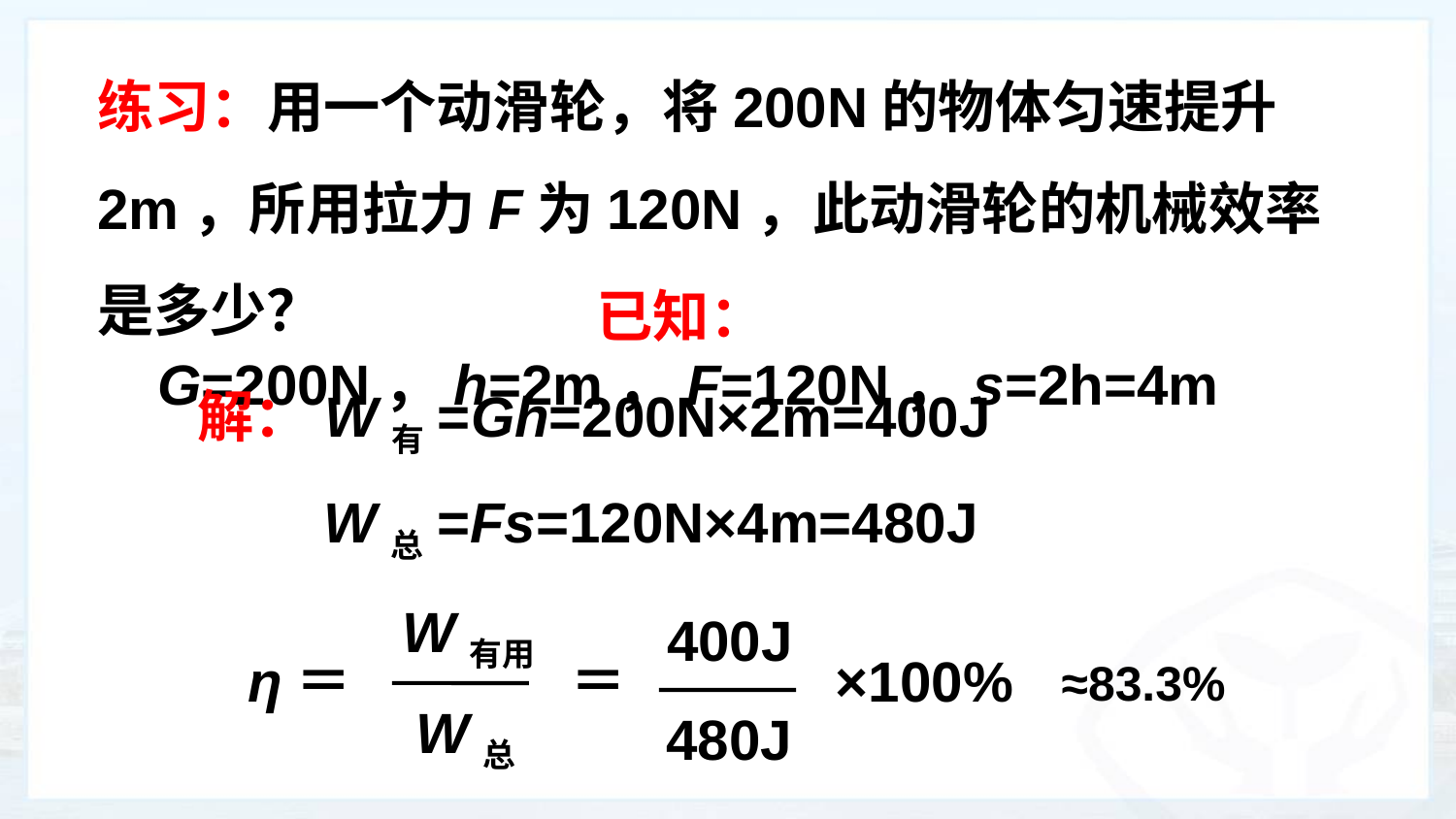

练习：用一个动滑轮，将200N的物体匀速提升2m，所用拉力F为120N，此动滑轮的机械效率是多少？
已知：G=200N，h=2m，F=120N，s=2h=4m
解：W有=Gh=200N×2m=400J
        W总=Fs=120N×4m=480J
W有用

W总
400J

480J
η＝
×100%
＝
≈83.3%